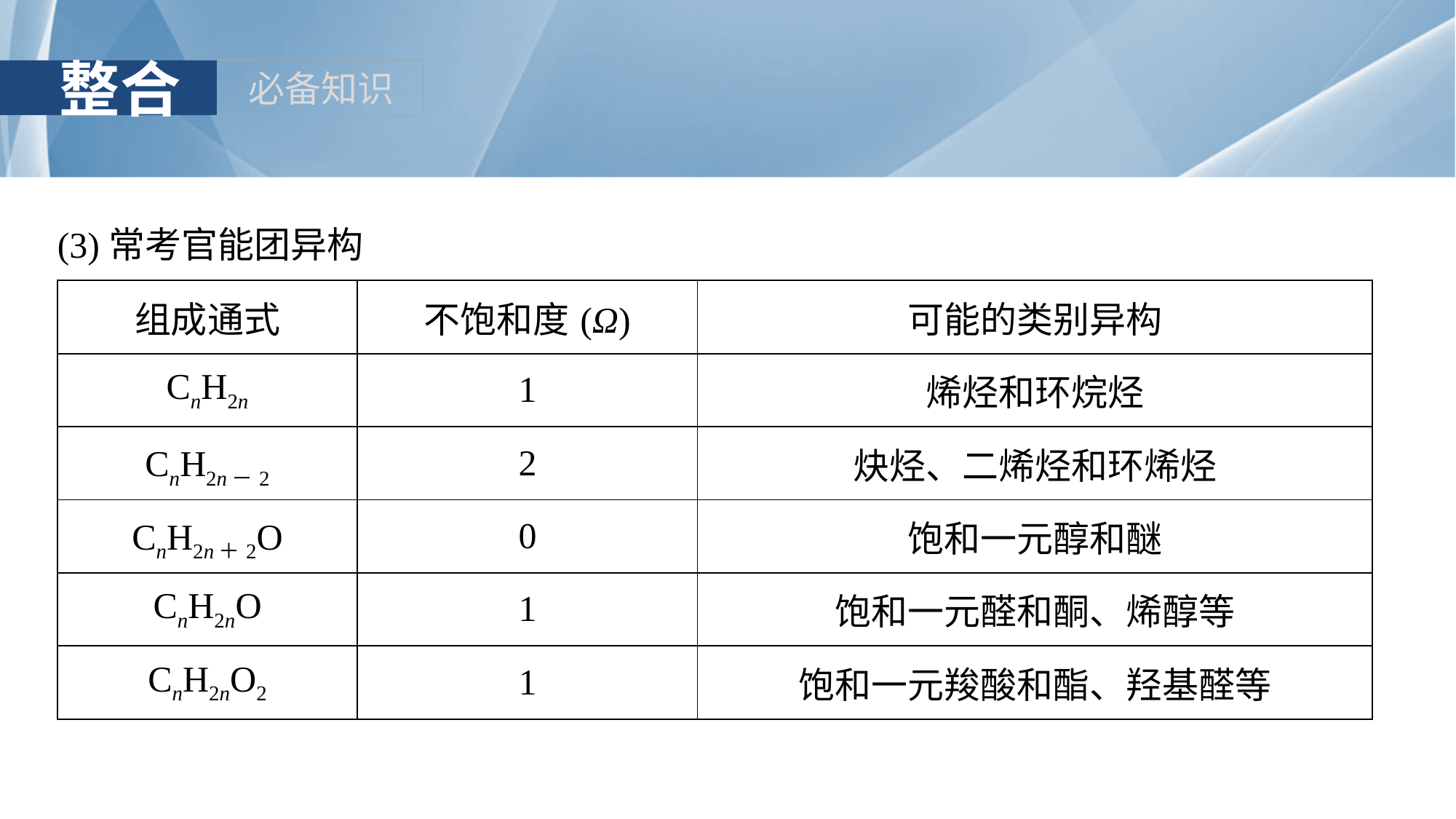

(3)常考官能团异构
| 组成通式 | 不饱和度(Ω) | 可能的类别异构 |
| --- | --- | --- |
| CnH2n | 1 | 烯烃和环烷烃 |
| CnH2n－2 | 2 | 炔烃、二烯烃和环烯烃 |
| CnH2n＋2O | 0 | 饱和一元醇和醚 |
| CnH2nO | 1 | 饱和一元醛和酮、烯醇等 |
| CnH2nO2 | 1 | 饱和一元羧酸和酯、羟基醛等 |